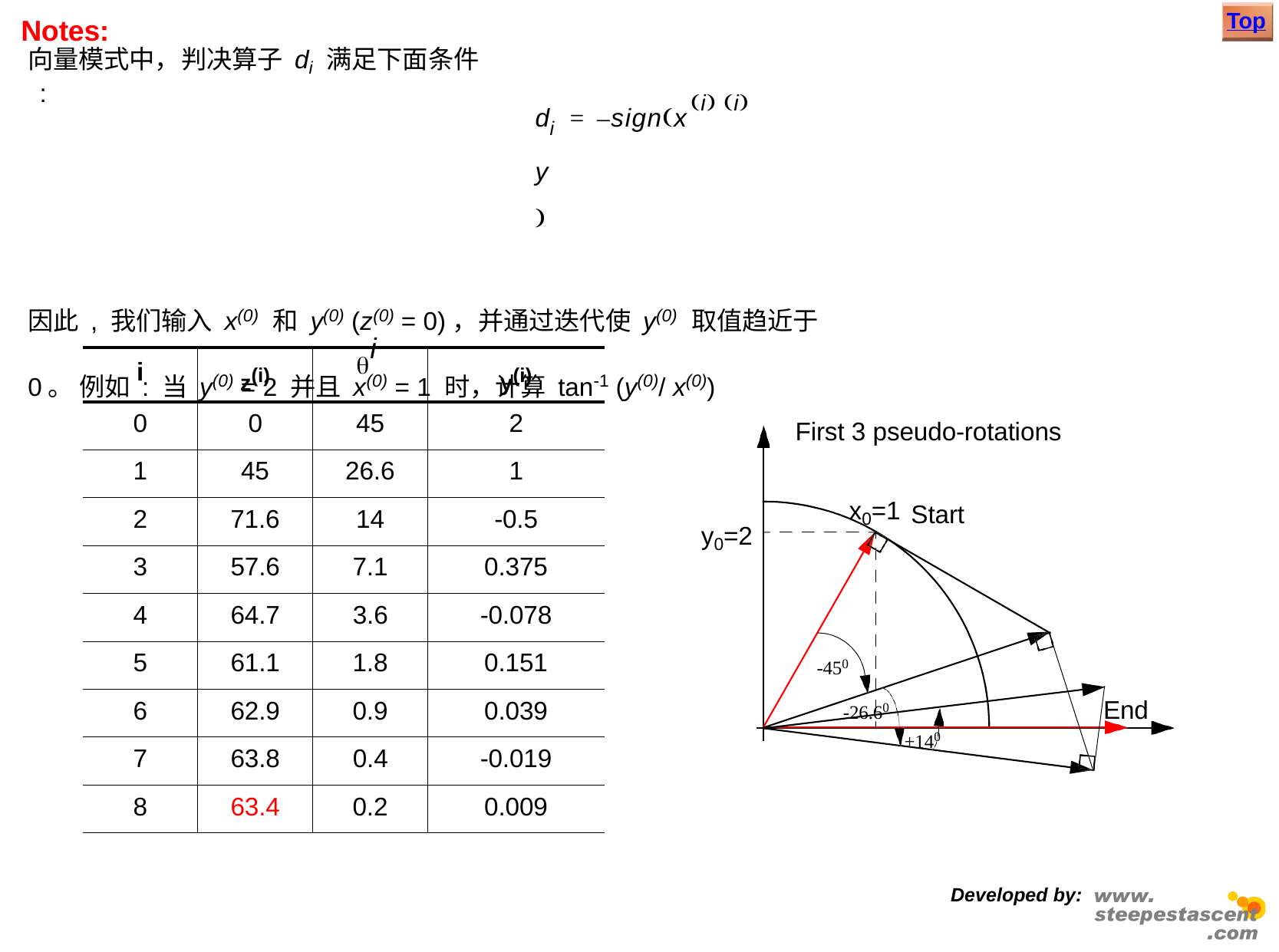

Top
# Notes:
向量模式中，判决算子 di 满足下面条件 :
(i) (i)
di =  –sign(x	y	)

因此 , 我们输入 x(0) 和 y(0) (z(0) = 0)，并通过迭代使 y(0) 取值趋近于 0。 例如 : 当 y(0) = 2 并且 x(0) = 1 时，计算 tan-1 (y(0)/ x(0))
| i | z(i) | θi | y(i) |
| --- | --- | --- | --- |
| 0 | 0 | 45 | 2 |
| 1 | 45 | 26.6 | 1 |
| 2 | 71.6 | 14 | -0.5 |
| 3 | 57.6 | 7.1 | 0.375 |
| 4 | 64.7 | 3.6 | -0.078 |
| 5 | 61.1 | 1.8 | 0.151 |
| 6 | 62.9 | 0.9 | 0.039 |
| 7 | 63.8 | 0.4 | -0.019 |
| 8 | 63.4 | 0.2 | 0.009 |
First 3 pseudo-rotations

x0=1
Start

y0=2

-450
-26.60

End

+140

Developed by: